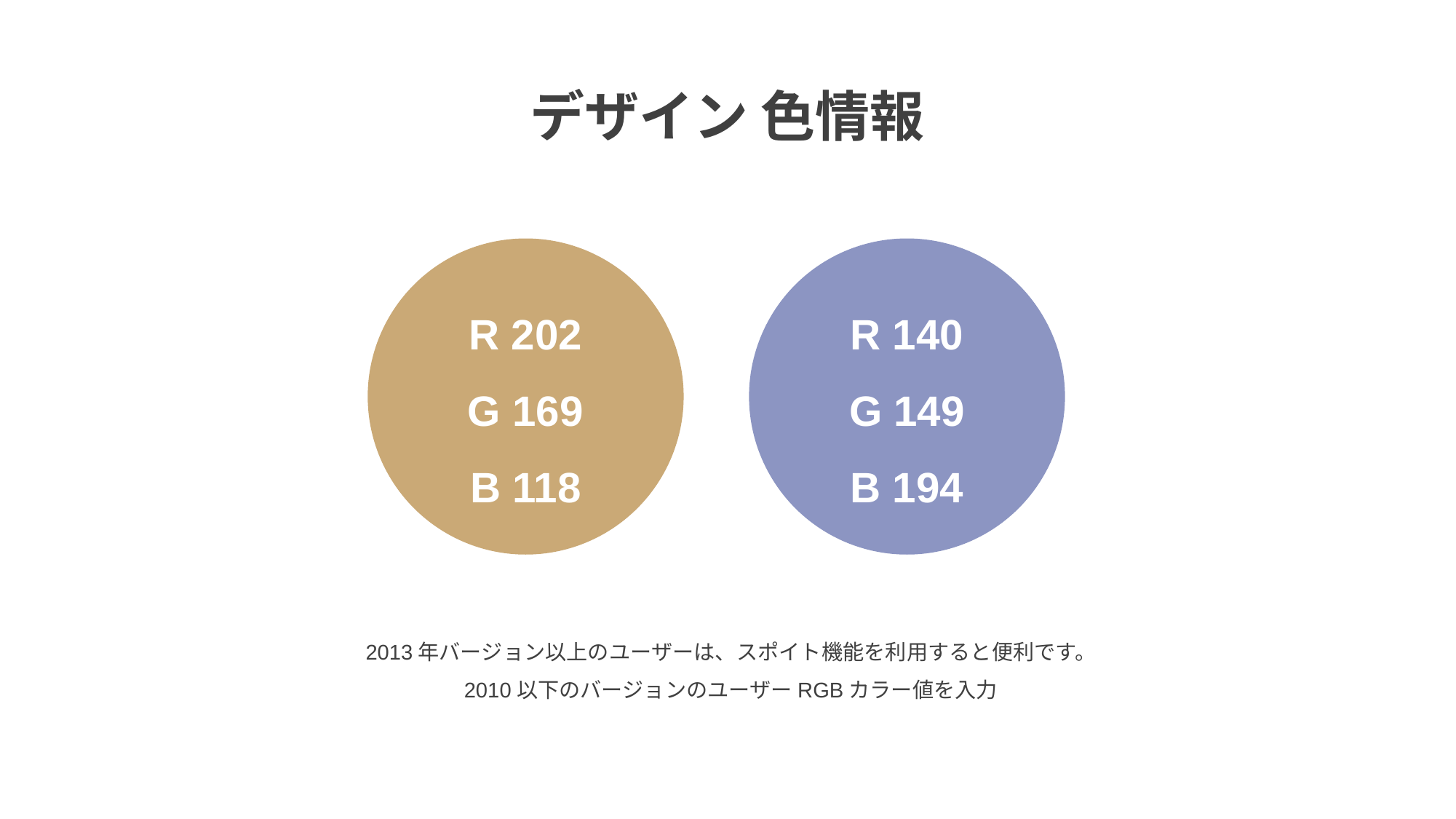

デザイン 色情報
R 202
G 169
B 118
R 140
G 149
B 194
2013年バージョン以上のユーザーは、スポイト機能を利用すると便利です。
2010以下のバージョンのユーザーRGBカラー値を入力